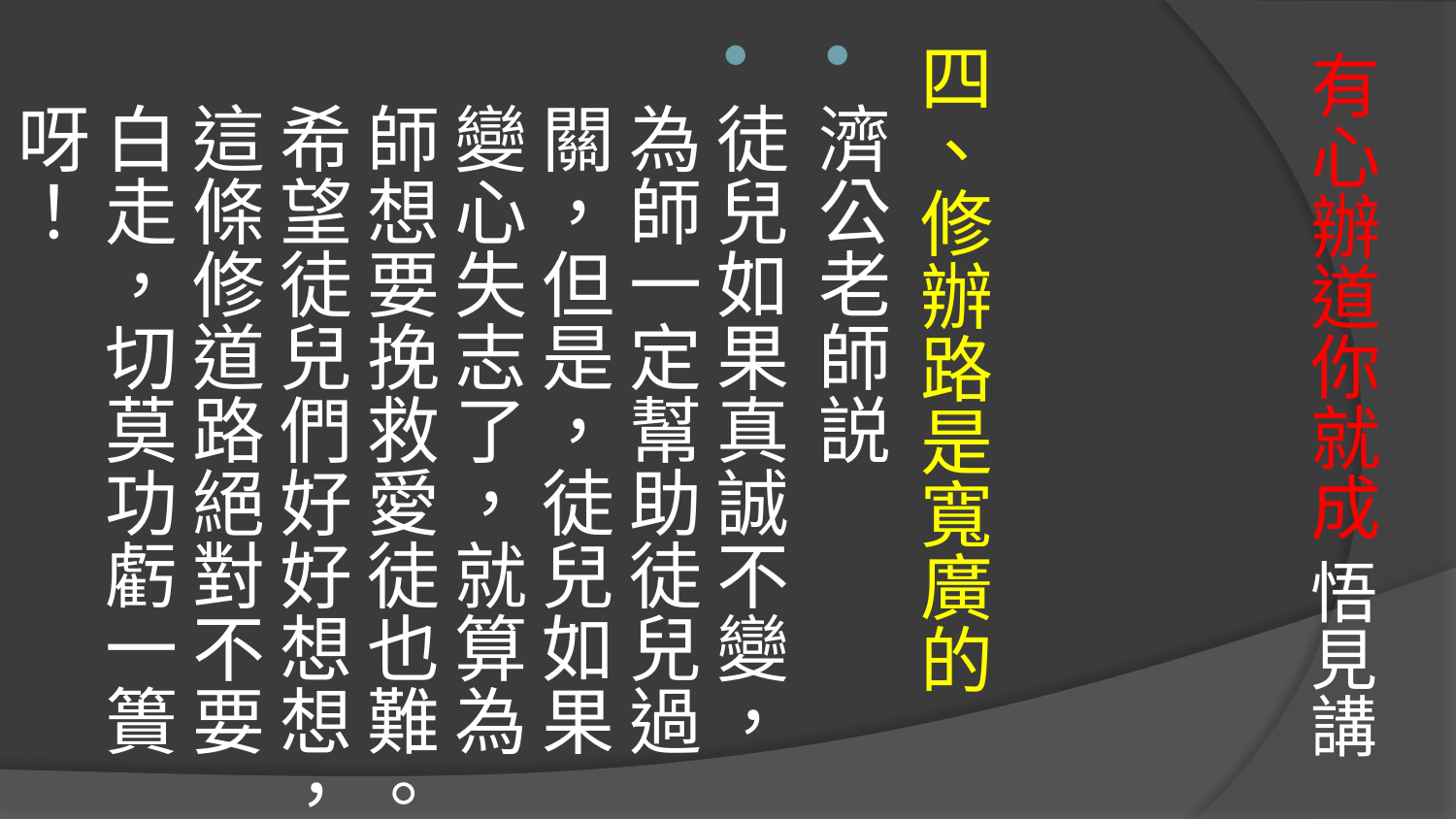

四、修辦路是寬廣的
濟公老師説
徒兒如果真誠不變，為師一定幫助徒兒過關，但是，徒兒如果變心失志了，就算為師想要挽救愛徒也難。希望徒兒們好好想想，這條修道路絕對不要白走，切莫功虧一簣呀！
# 有心辦道你就成 悟見講